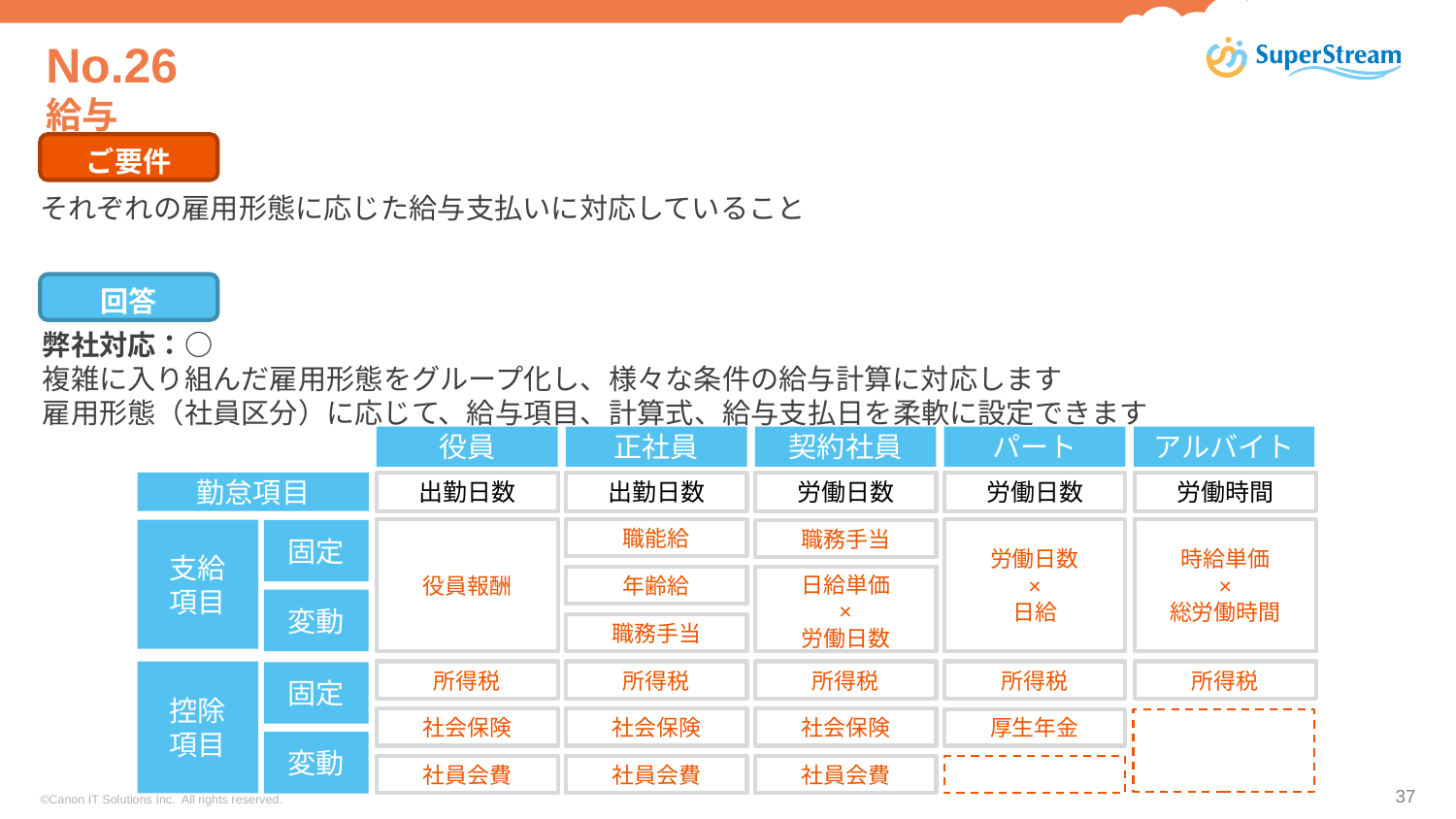

# No.26 給与
ご要件
それぞれの雇用形態に応じた給与支払いに対応していること

回答
弊社対応：○
複雑に入り組んだ雇用形態をグループ化し、様々な条件の給与計算に対応します
雇用形態（社員区分）に応じて、給与項目、計算式、給与支払日を柔軟に設定できます
役員
正社員
契約社員
パート
アルバイト
勤怠項目
出勤日数
出勤日数
労働日数
労働日数
労働時間
役員報酬
職能給
労働日数
×
日給
時給単価
×
総労働時間
支給
項目
固定
職務手当
日給単価
×
労働日数
年齢給
変動
職務手当
控除
項目
所得税
所得税
所得税
所得税
所得税
固定
社会保険
社会保険
社会保険

厚生年金
変動

社員会費
社員会費
社員会費
©Canon IT Solutions Inc.  All rights reserved.
37